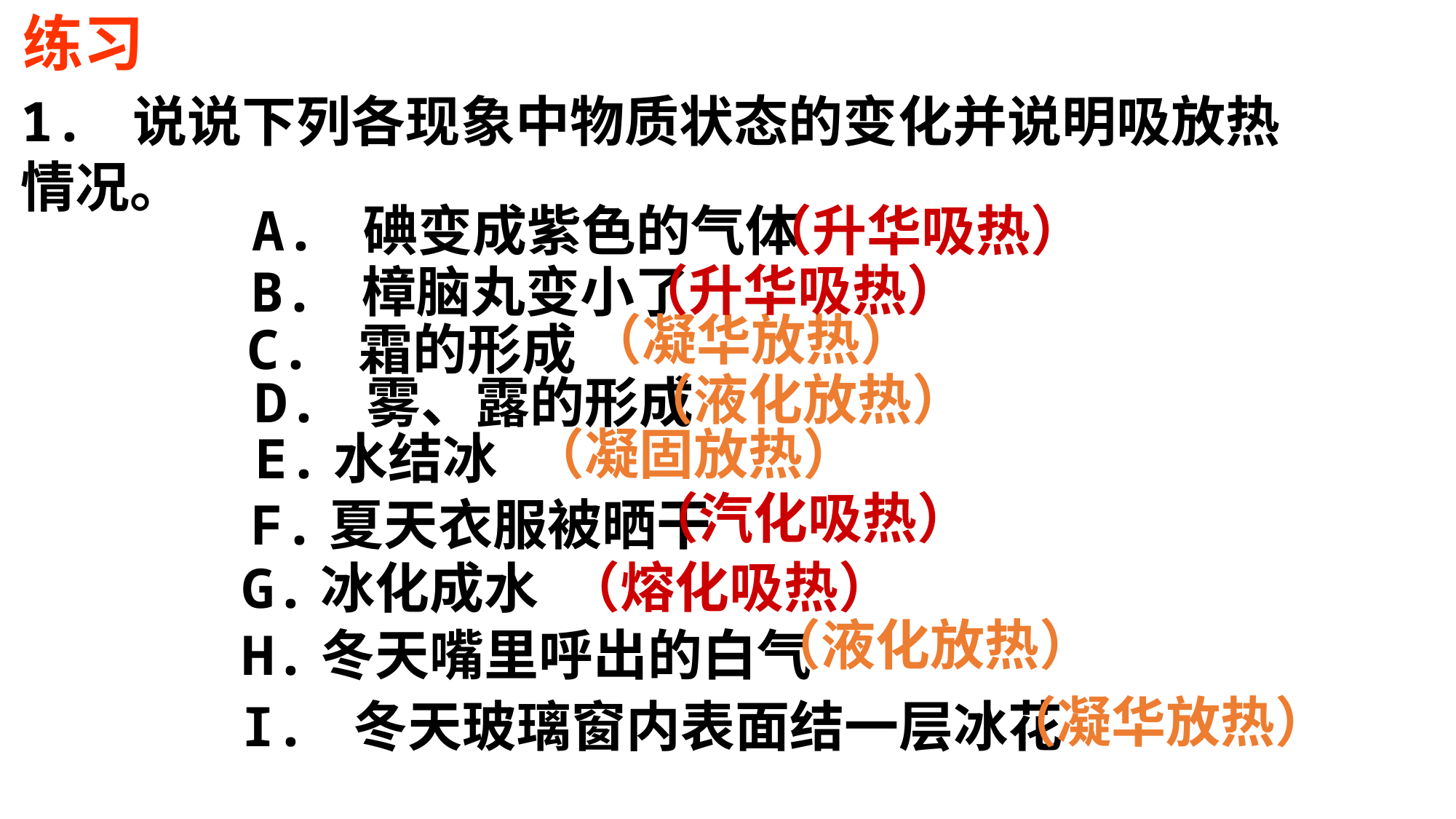

练习

1. 说说下列各现象中物质状态的变化并说明吸放热情况。
（升华吸热）
A. 碘变成紫色的气体
（升华吸热）
B. 樟脑丸变小了
（凝华放热）
C. 霜的形成
（液化放热）
D. 雾、露的形成
（凝固放热）
E.水结冰
（汽化吸热）
F.夏天衣服被晒干
（熔化吸热）
G.冰化成水
（液化放热）
H.冬天嘴里呼出的白气
（凝华放热）
I. 冬天玻璃窗内表面结一层冰花